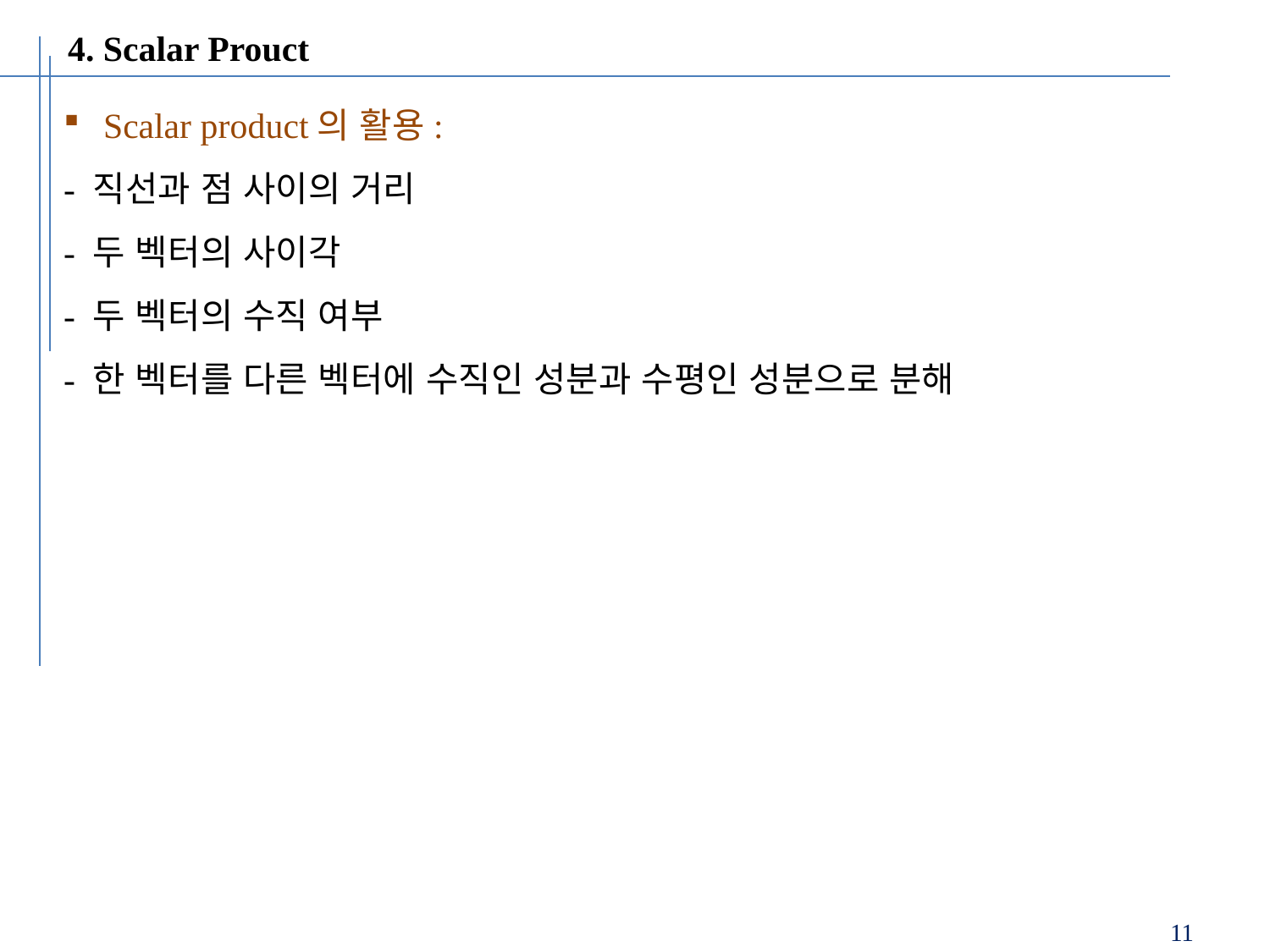

4. Scalar Prouct
Scalar product의 활용:
- 직선과 점 사이의 거리
- 두 벡터의 사이각
- 두 벡터의 수직 여부
- 한 벡터를 다른 벡터에 수직인 성분과 수평인 성분으로 분해
11